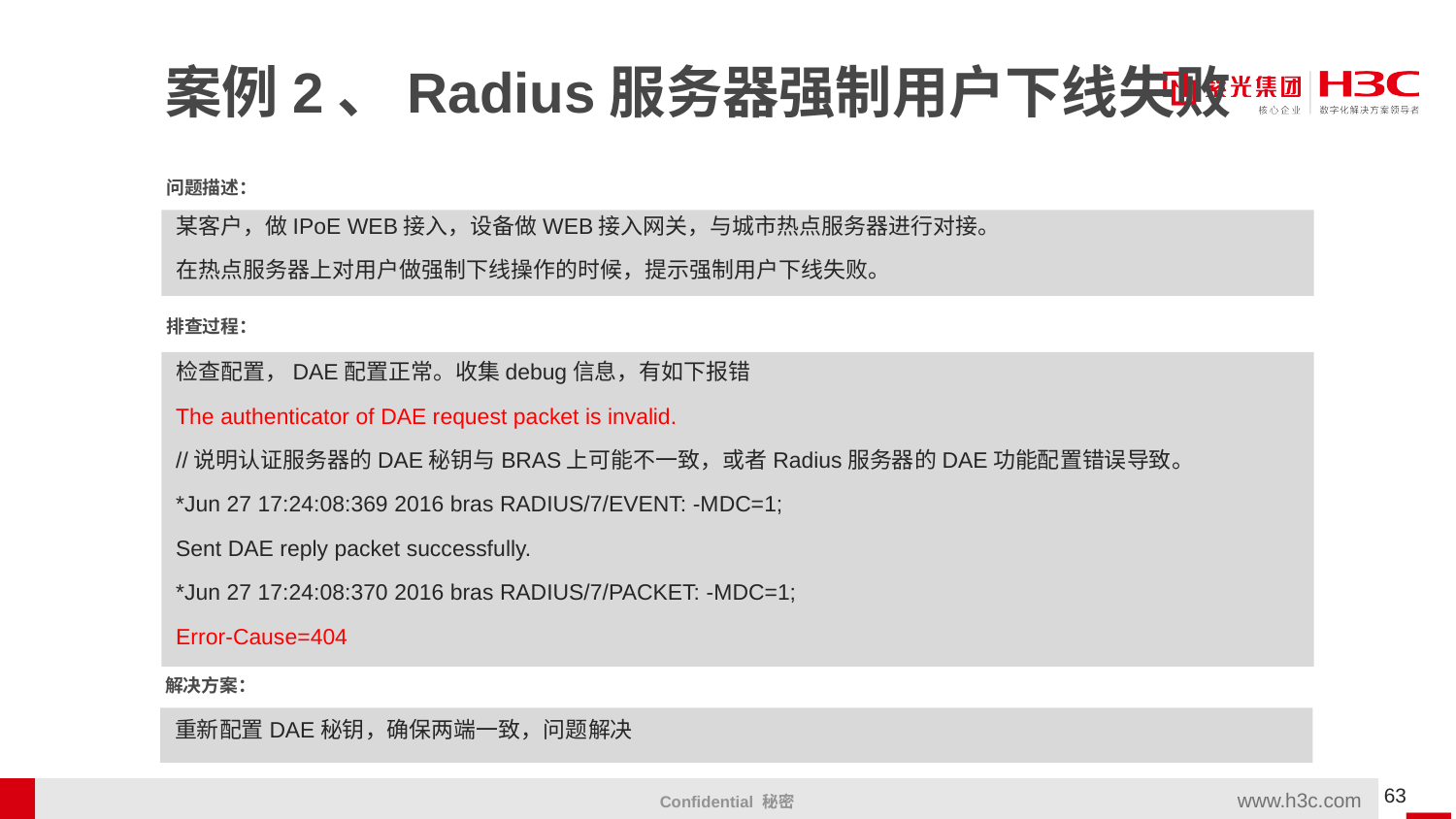

# 案例2、Radius服务器强制用户下线失败

问题描述：
某客户，做IPoE WEB接入，设备做WEB接入网关，与城市热点服务器进行对接。
在热点服务器上对用户做强制下线操作的时候，提示强制用户下线失败。
排查过程：
检查配置，DAE配置正常。收集debug信息，有如下报错
The authenticator of DAE request packet is invalid.
//说明认证服务器的DAE秘钥与BRAS上可能不一致，或者Radius服务器的DAE功能配置错误导致。
*Jun 27 17:24:08:369 2016 bras RADIUS/7/EVENT: -MDC=1;
Sent DAE reply packet successfully.
*Jun 27 17:24:08:370 2016 bras RADIUS/7/PACKET: -MDC=1;
Error-Cause=404
解决方案：
重新配置DAE秘钥，确保两端一致，问题解决